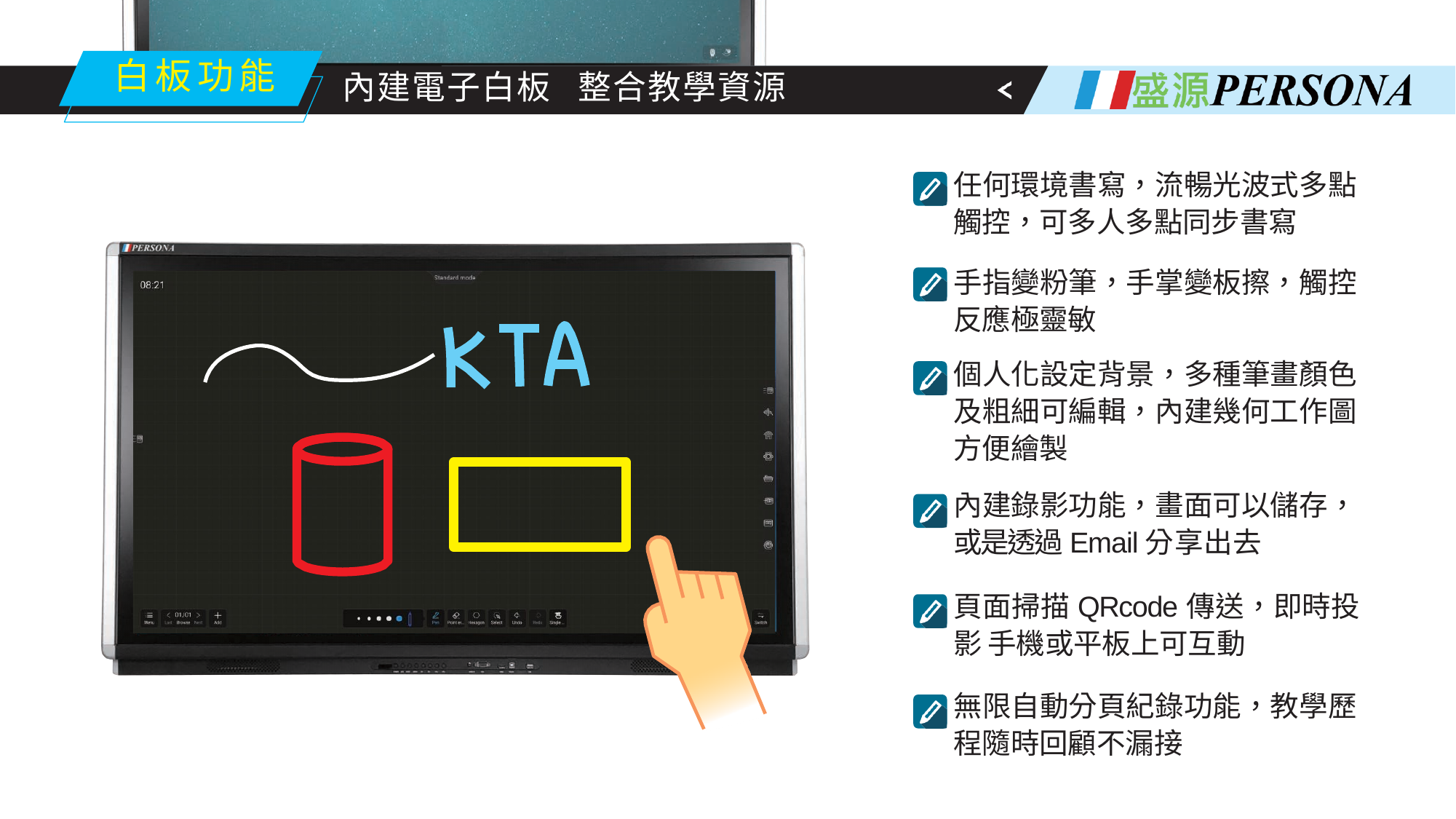

# 白板功能
內建電子白板
整合教學資源

任何環境書寫，流暢光波式多點 觸控，可多人多點同步書寫
手指變粉筆，手掌變板擦，觸控 反應極靈敏
個人化設定背景，多種筆畫顏色 及粗細可編輯，內建幾何工作圖 方便繪製
內建錄影功能，畫面可以儲存， 或是透過Email分享出去

頁面掃描QRcode傳送，即時投影 手機或平板上可互動
無限自動分頁紀錄功能，教學歷 程隨時回顧不漏接